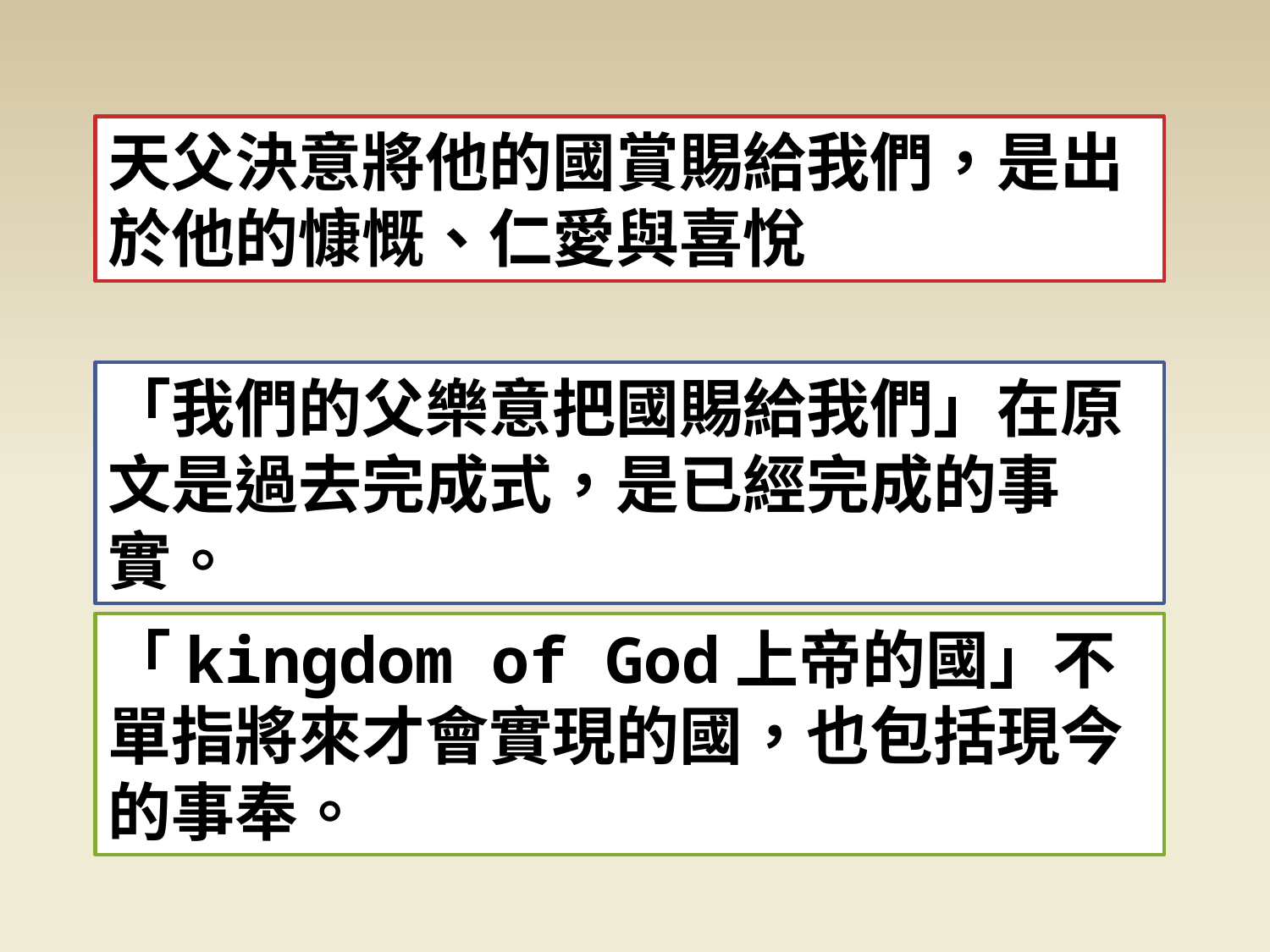

天父決意將他的國賞賜給我們，是出於他的慷慨、仁愛與喜悅
「我們的父樂意把國賜給我們」在原文是過去完成式，是已經完成的事實。
「kingdom of God上帝的國」不單指將來才會實現的國，也包括現今的事奉。